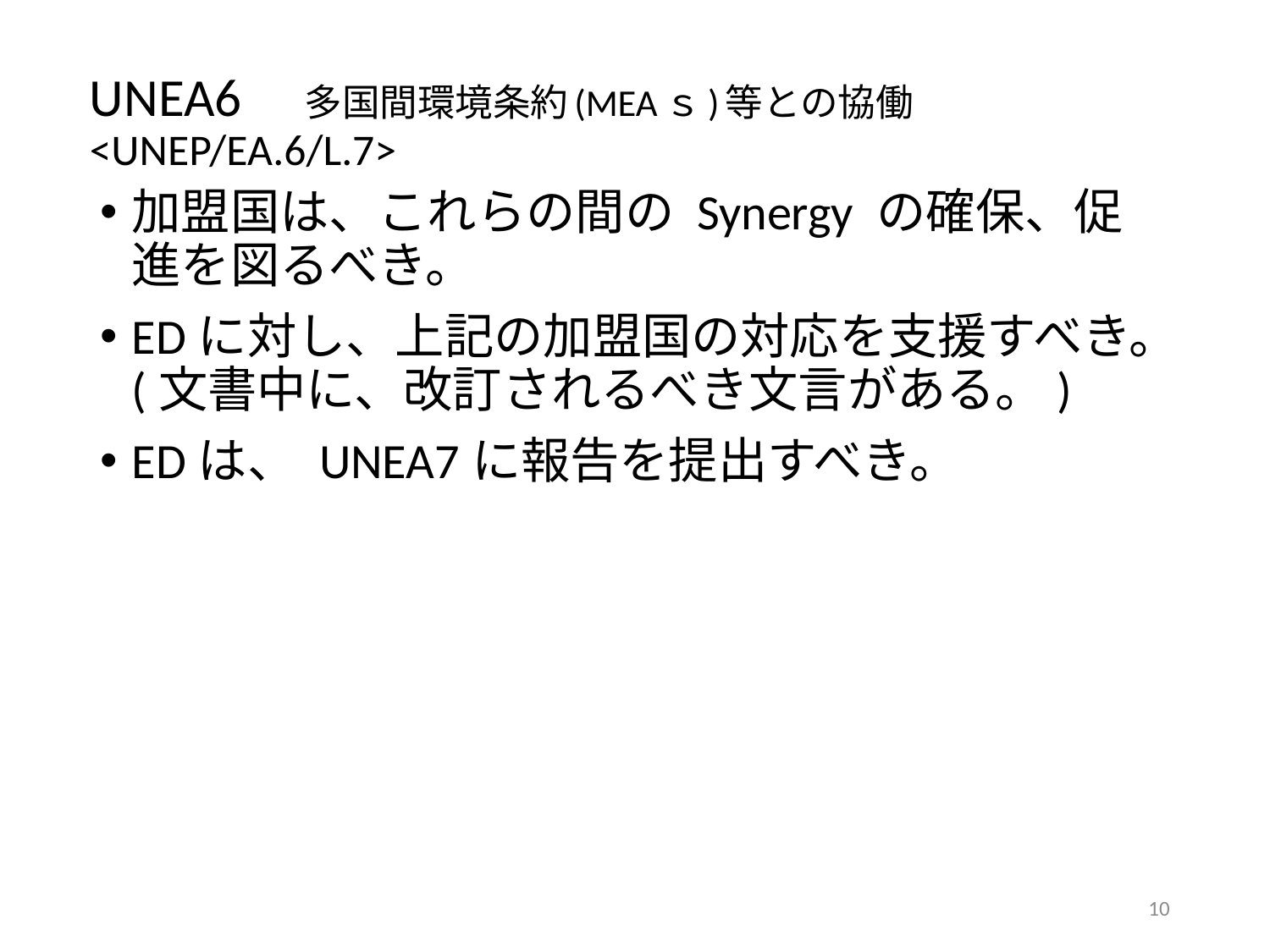

# UNEA6　多国間環境条約(MEAｓ)等との協働 <UNEP/EA.6/L.7>
加盟国は、これらの間の Synergy の確保、促進を図るべき。
EDに対し、上記の加盟国の対応を支援すべき。(文書中に、改訂されるべき文言がある。)
EDは、 UNEA7に報告を提出すべき。

10